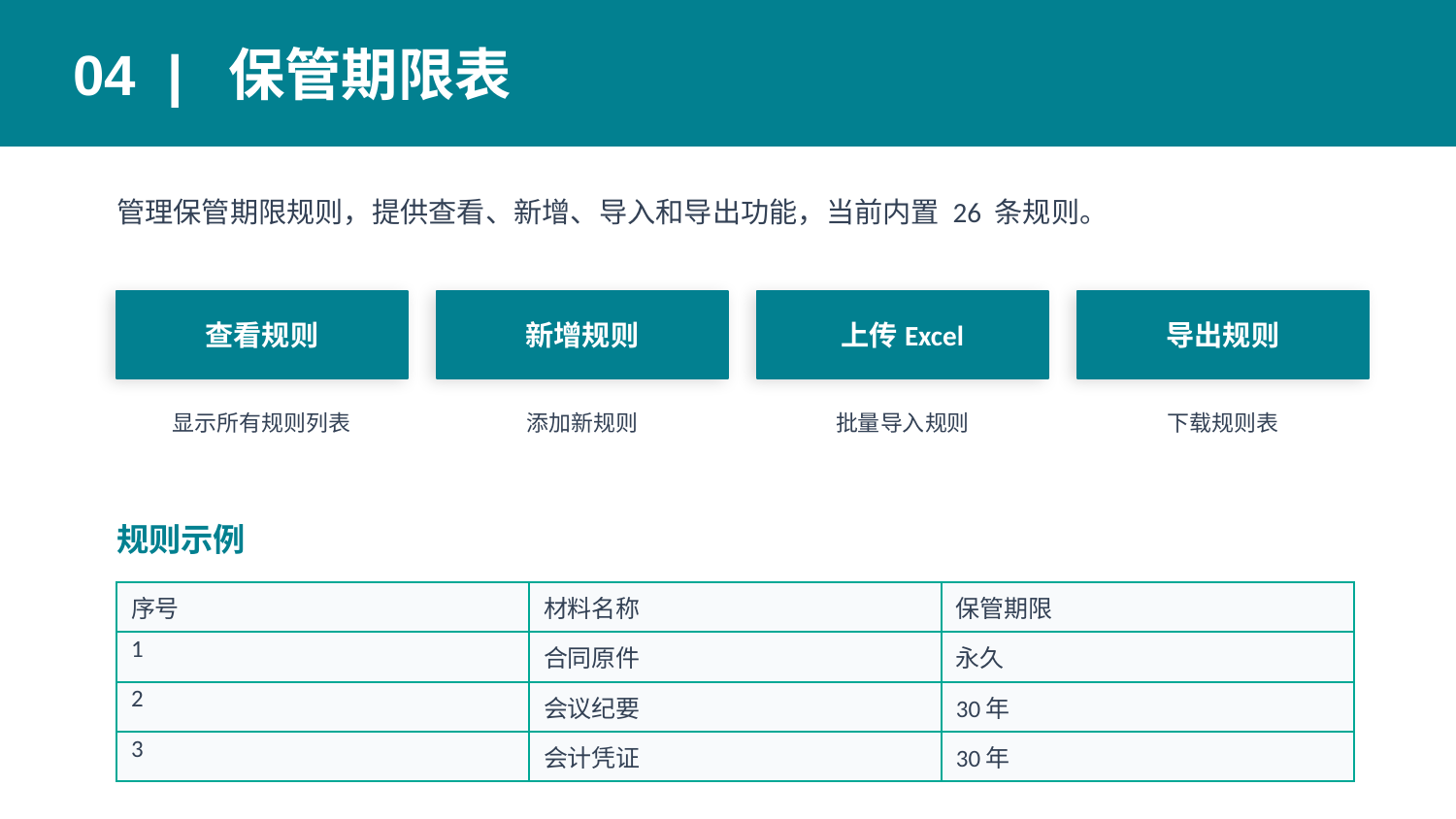

04  |  保管期限表
管理保管期限规则，提供查看、新增、导入和导出功能，当前内置 26 条规则。

查看规则
新增规则
上传Excel
导出规则
显示所有规则列表
添加新规则
批量导入规则
下载规则表
规则示例
| 序号 | 材料名称 | 保管期限 |
| --- | --- | --- |
| 1 | 合同原件 | 永久 |
| 2 | 会议纪要 | 30年 |
| 3 | 会计凭证 | 30年 |